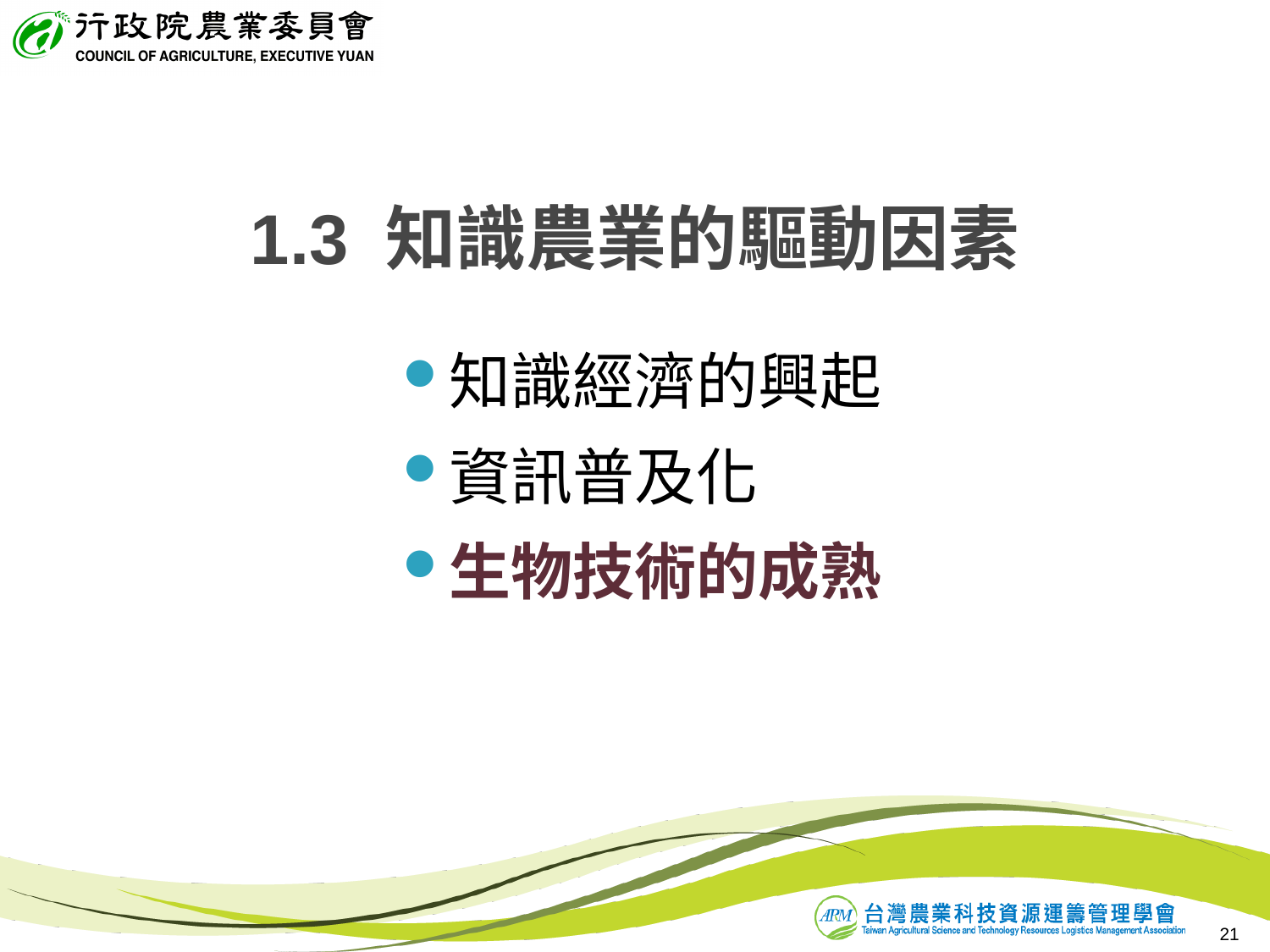

# 1.3 知識農業的驅動因素
知識經濟的興起
資訊普及化
生物技術的成熟
21